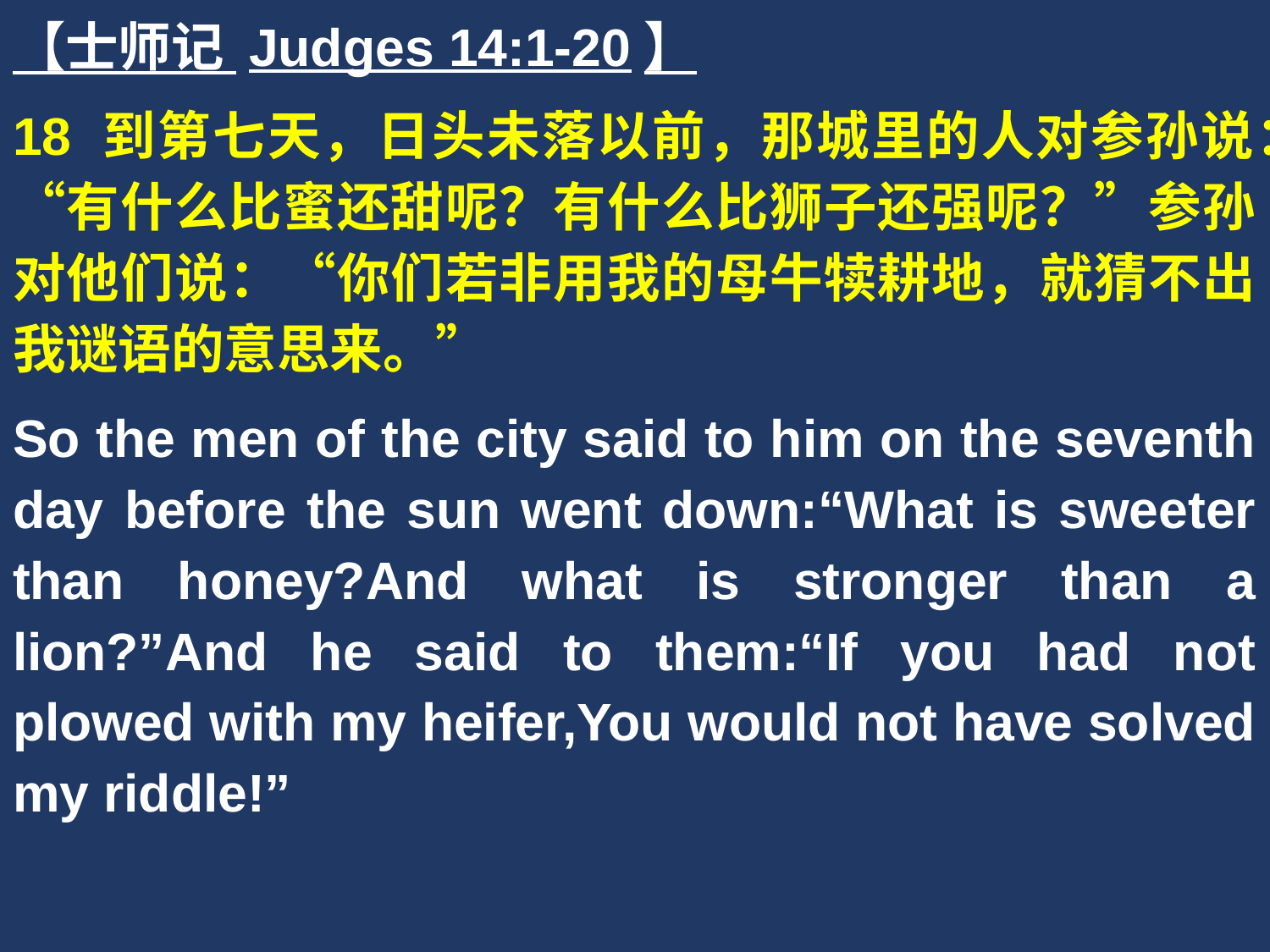

【士师记 Judges 14:1-20】
18 到第七天，日头未落以前，那城里的人对参孙说：“有什么比蜜还甜呢？有什么比狮子还强呢？”参孙对他们说：“你们若非用我的母牛犊耕地，就猜不出我谜语的意思来。”
So the men of the city said to him on the seventh day before the sun went down:“What is sweeter than honey?And what is stronger than a lion?”And he said to them:“If you had not plowed with my heifer,You would not have solved my riddle!”